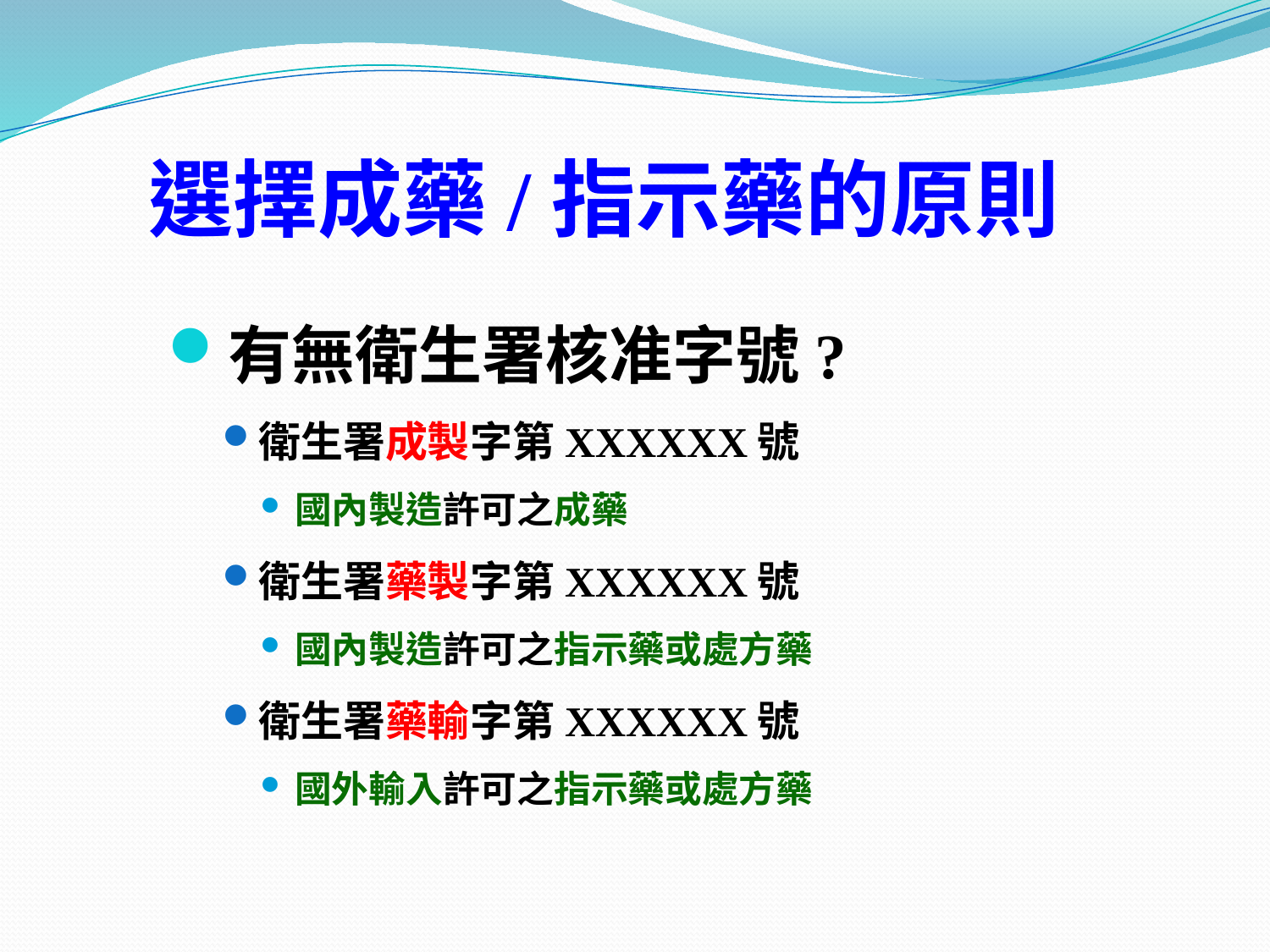

# 選擇成藥/指示藥的原則
有無衛生署核准字號?
衛生署成製字第XXXXXX號
國內製造許可之成藥
衛生署藥製字第XXXXXX號
國內製造許可之指示藥或處方藥
衛生署藥輸字第XXXXXX號
國外輸入許可之指示藥或處方藥